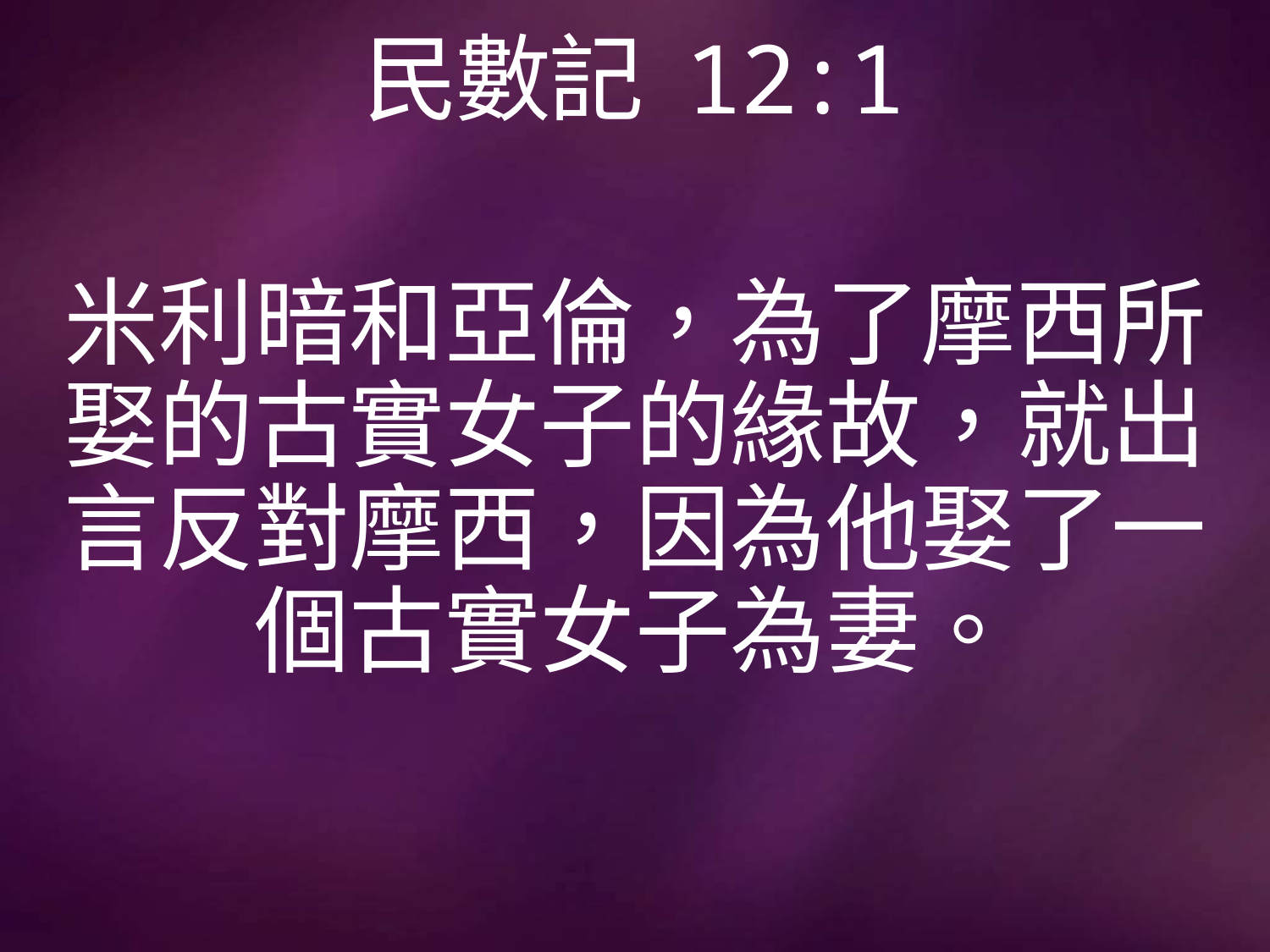

# 民數記 12:1
米利暗和亞倫，為了摩西所娶的古實女子的緣故，就出言反對摩西，因為他娶了一個古實女子為妻。